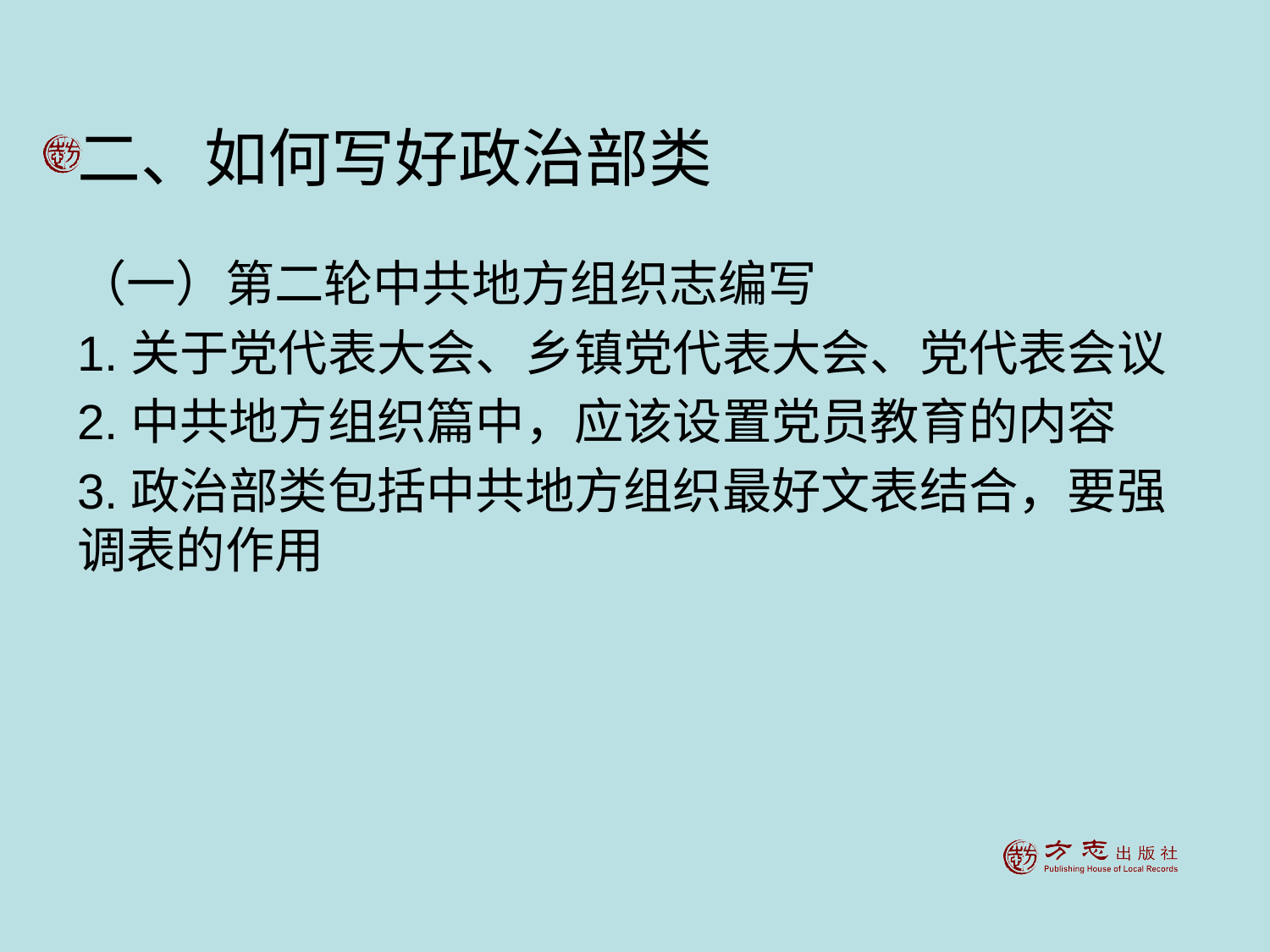

# 二、如何写好政治部类
（一）第二轮中共地方组织志编写
1.关于党代表大会、乡镇党代表大会、党代表会议
2.中共地方组织篇中，应该设置党员教育的内容
3.政治部类包括中共地方组织最好文表结合，要强调表的作用